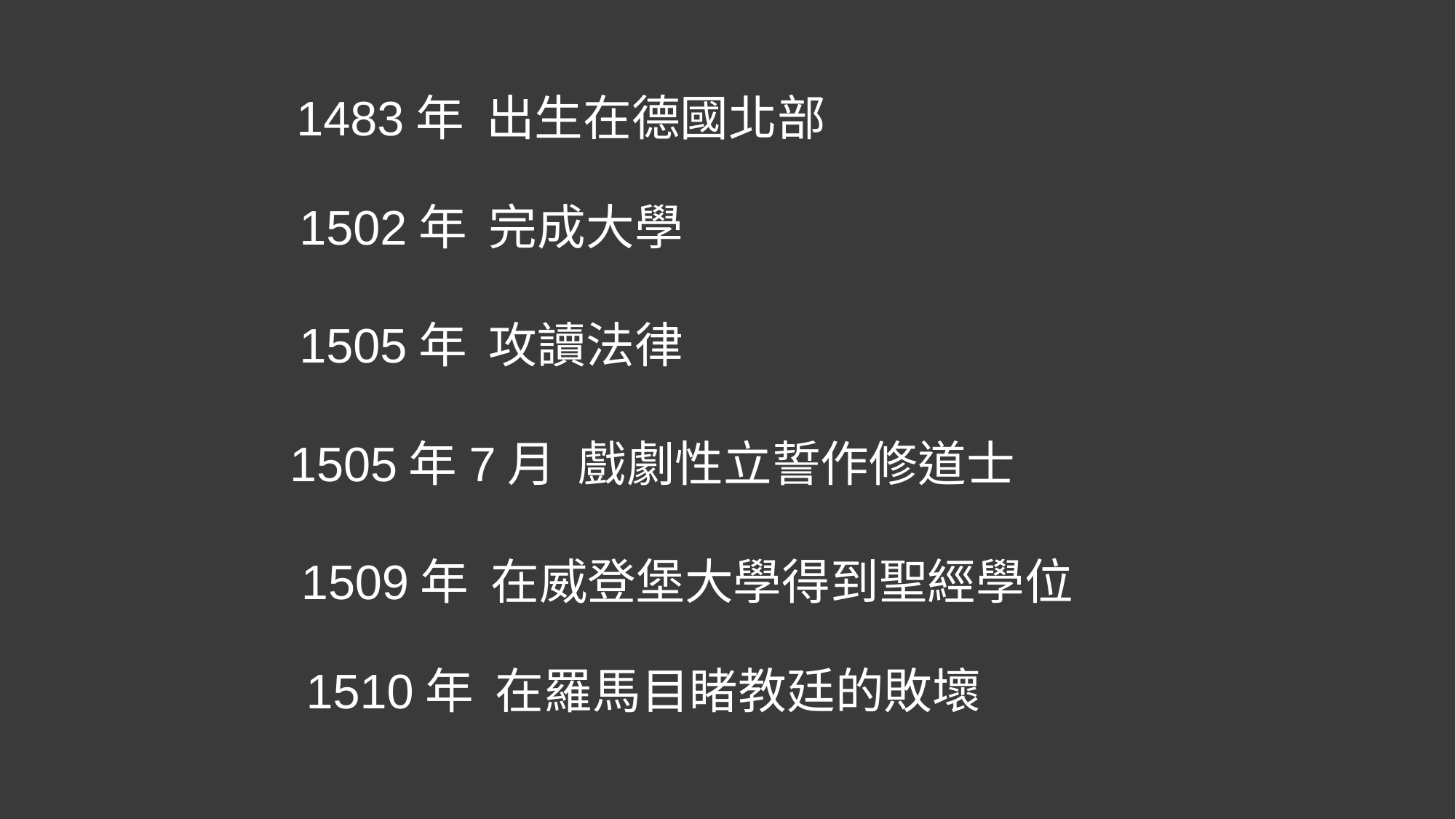

1483年  出生在德國北部
1502年  完成大學
1505年  攻讀法律
1505年7月  戲劇性立誓作修道士
1509年  在威登堡大學得到聖經學位
1510年  在羅馬目睹教廷的敗壞